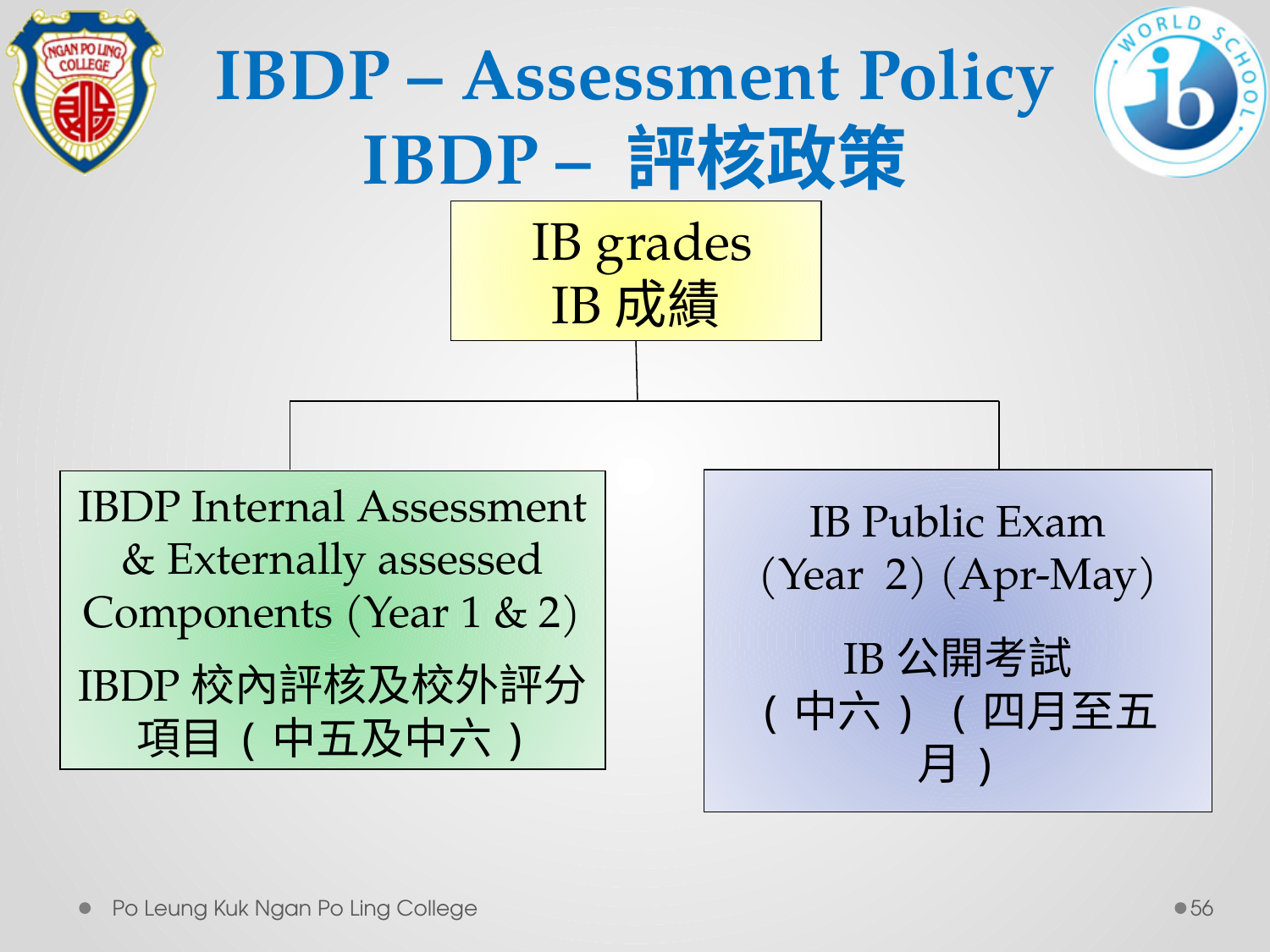

# IBDP – Assessment Policy IBDP – 評核政策
 IB grades
IB成績

IB Public Exam
(Year  2) (Apr-May)

IB公開考試
(中六) (四月至五月)

IBDP Internal Assessment & Externally assessed Components (Year 1 & 2)

IBDP校內評核及校外評分項目(中五及中六)
Po Leung Kuk Ngan Po Ling College
56